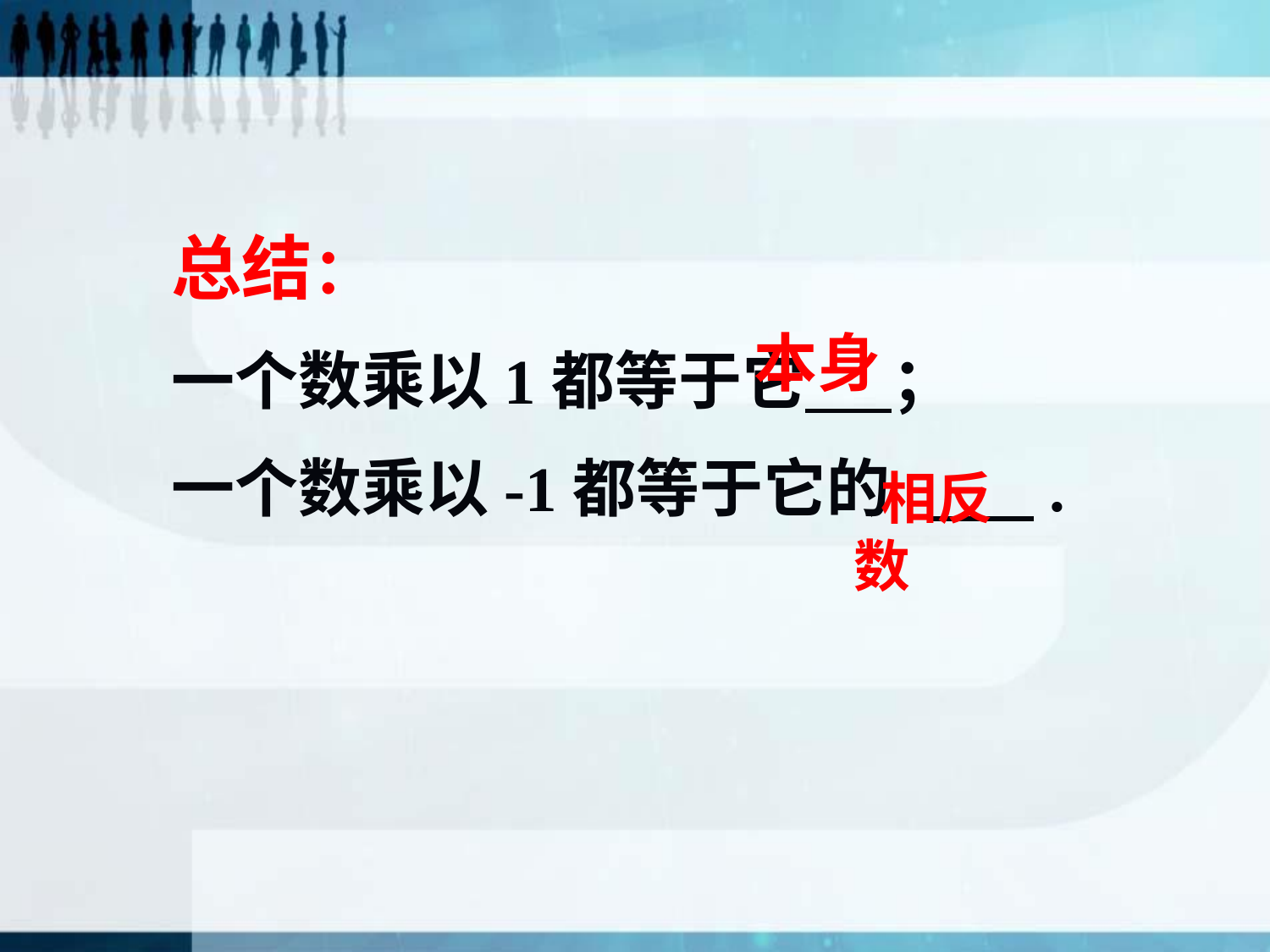

总结：
一个数乘以1都等于它      ；
一个数乘以-1都等于它的          .
本身
 相反数